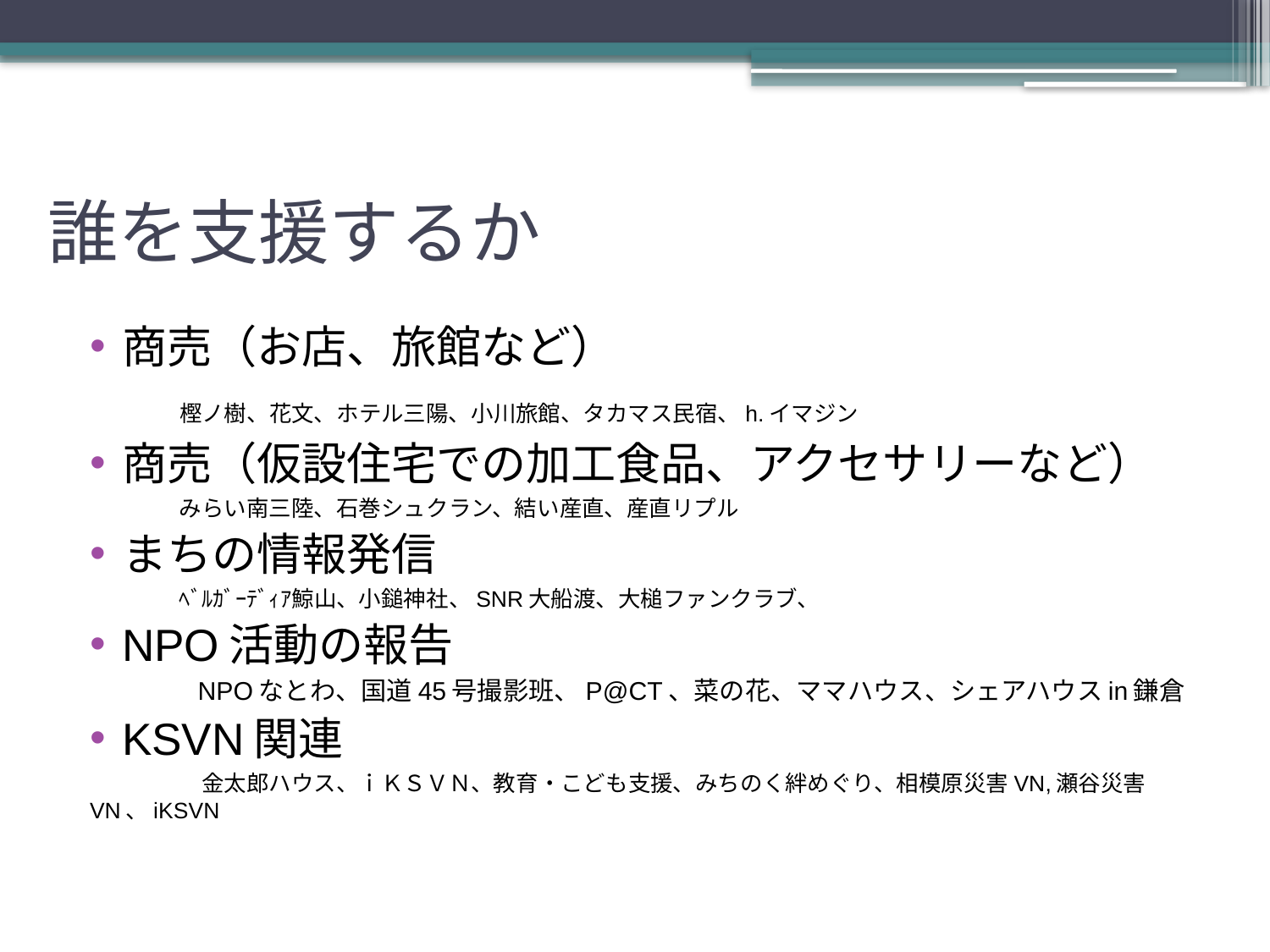

# 誰を支援するか
商売（お店、旅館など）
　　樫ノ樹、花文、ホテル三陽、小川旅館、タカマス民宿、h.イマジン
商売（仮設住宅での加工食品、アクセサリーなど）
　　　　みらい南三陸、石巻シュクラン、結い産直、産直リプル
まちの情報発信
　　　　ﾍﾞﾙｶﾞｰﾃﾞｨｱ鯨山、小鎚神社、SNR大船渡、大槌ファンクラブ、
NPO活動の報告
　　　　NPOなとわ、国道45号撮影班、P@CT、菜の花、ママハウス、シェアハウスin鎌倉
KSVN関連
　　　　　金太郎ハウス、ｉＫＳＶＮ、教育・こども支援、みちのく絆めぐり、相模原災害VN,瀬谷災害VN、iKSVN